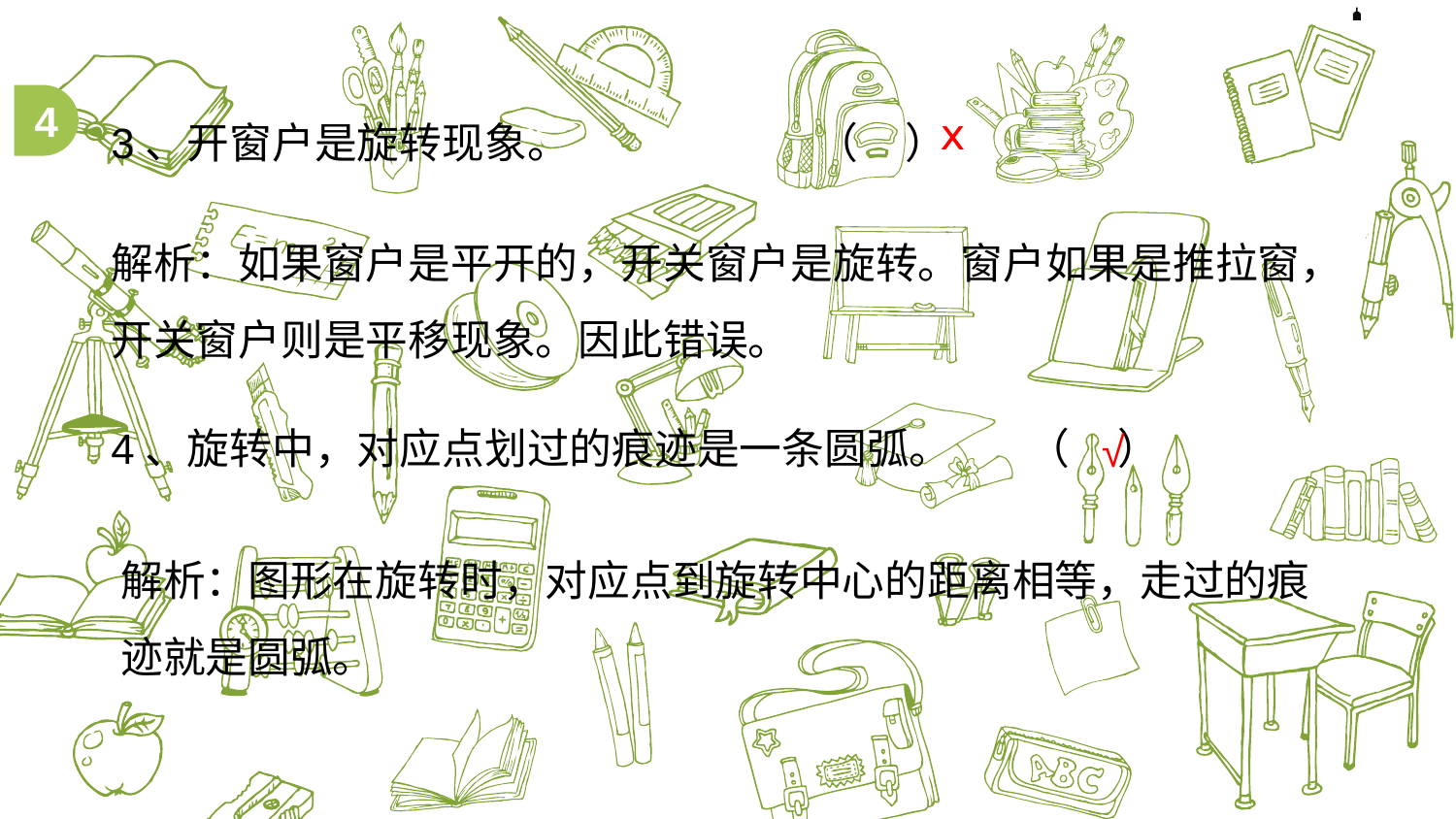

4
3、开窗户是旋转现象。                          （     ）

4、旋转中，对应点划过的痕迹是一条圆弧。        （     ）
ⅹ
解析：如果窗户是平开的，开关窗户是旋转。窗户如果是推拉窗，开关窗户则是平移现象。因此错误。
√
解析：图形在旋转时，对应点到旋转中心的距离相等，走过的痕迹就是圆弧。